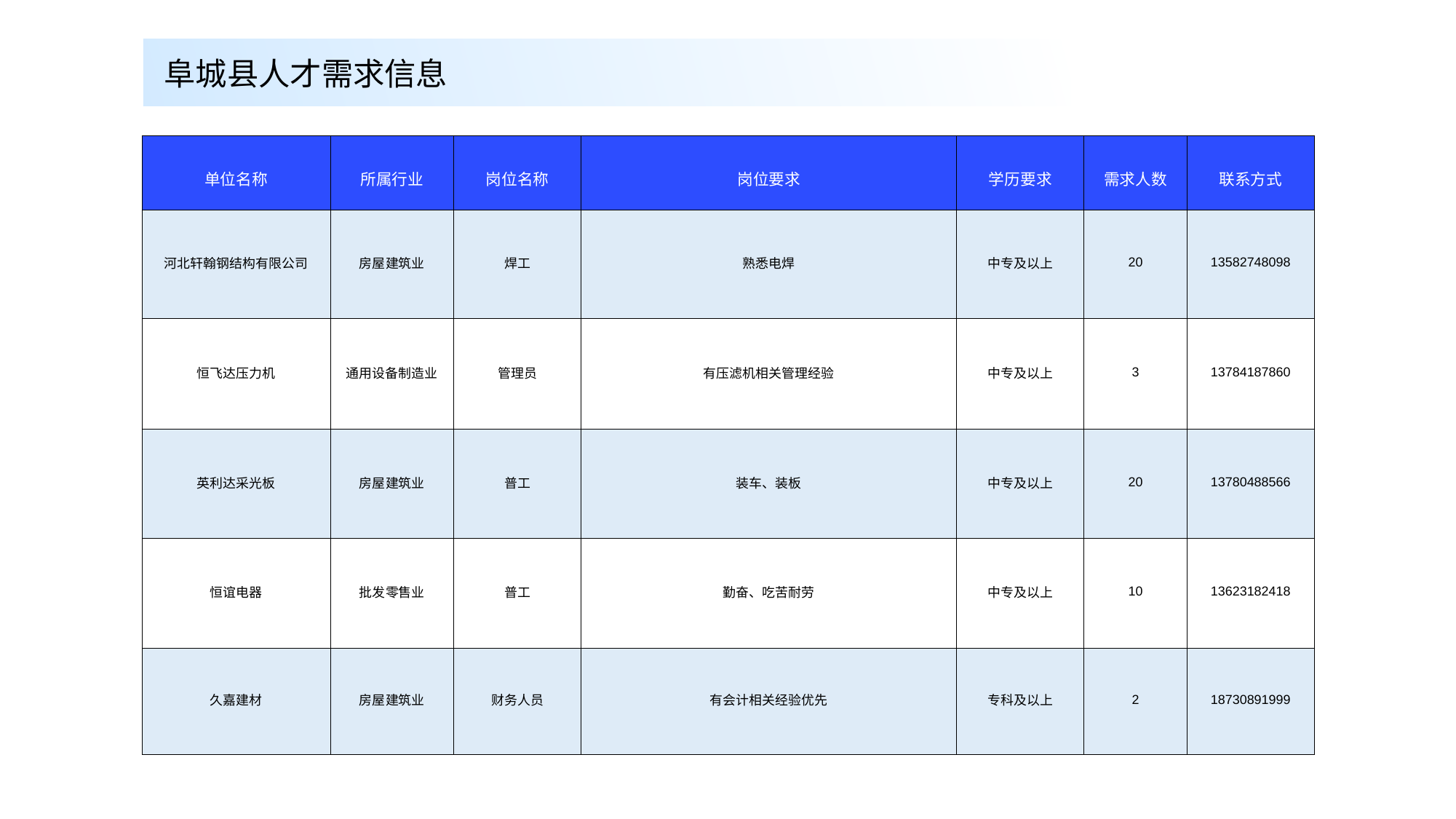

阜城县人才需求信息
| 单位名称 | 所属行业 | 岗位名称 | 岗位要求 | 学历要求 | 需求人数 | 联系方式 |
| --- | --- | --- | --- | --- | --- | --- |
| 河北轩翰钢结构有限公司 | 房屋建筑业 | 焊工 | 熟悉电焊 | 中专及以上 | 20 | 13582748098 |
| 恒飞达压力机 | 通用设备制造业 | 管理员 | 有压滤机相关管理经验 | 中专及以上 | 3 | 13784187860 |
| 英利达采光板 | 房屋建筑业 | 普工 | 装车、装板 | 中专及以上 | 20 | 13780488566 |
| 恒谊电器 | 批发零售业 | 普工 | 勤奋、吃苦耐劳 | 中专及以上 | 10 | 13623182418 |
| 久嘉建材 | 房屋建筑业 | 财务人员 | 有会计相关经验优先 | 专科及以上 | 2 | 18730891999 |
56